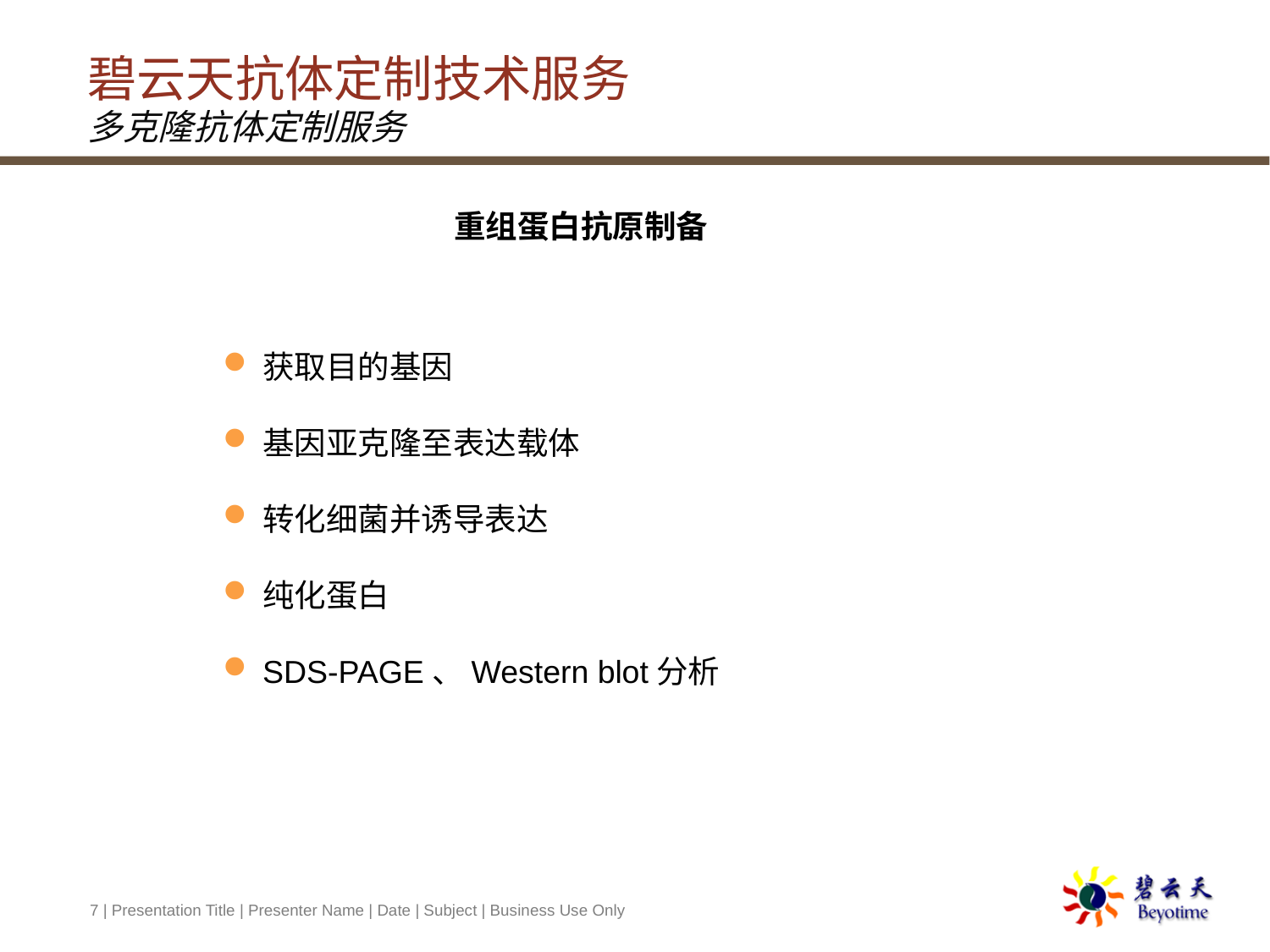

# 碧云天抗体定制技术服务 多克隆抗体定制服务
重组蛋白抗原制备
获取目的基因
基因亚克隆至表达载体
转化细菌并诱导表达
纯化蛋白
SDS-PAGE、Western blot分析
7 | Presentation Title | Presenter Name | Date | Subject | Business Use Only